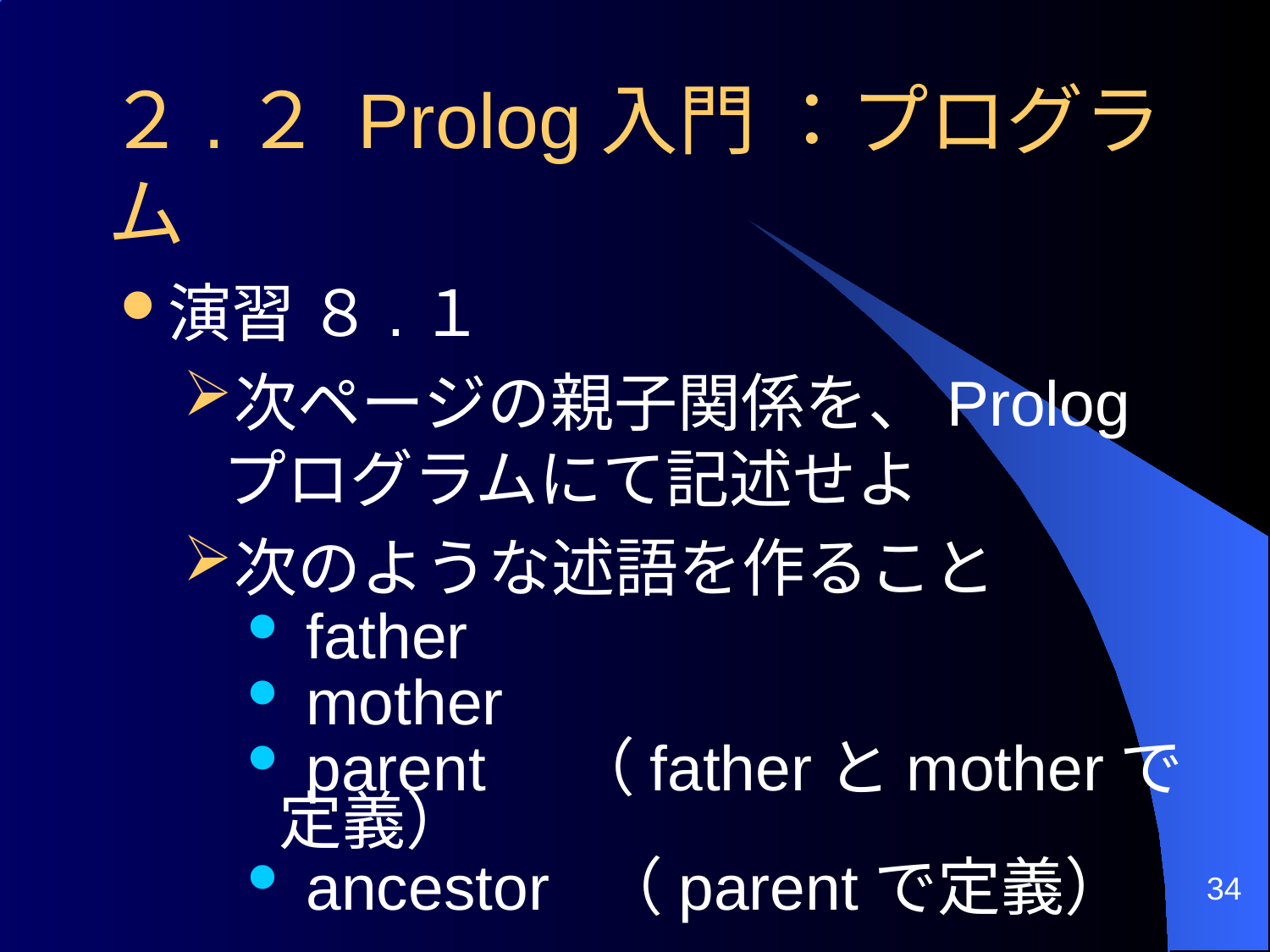

# ２.２ Prolog入門 ：プログラム
演習 ８.１
次ページの親子関係を、Prologプログラムにて記述せよ
次のような述語を作ること
 father
 mother
 parent    （fatherとmotherで定義）
 ancestor  （parentで定義）
34